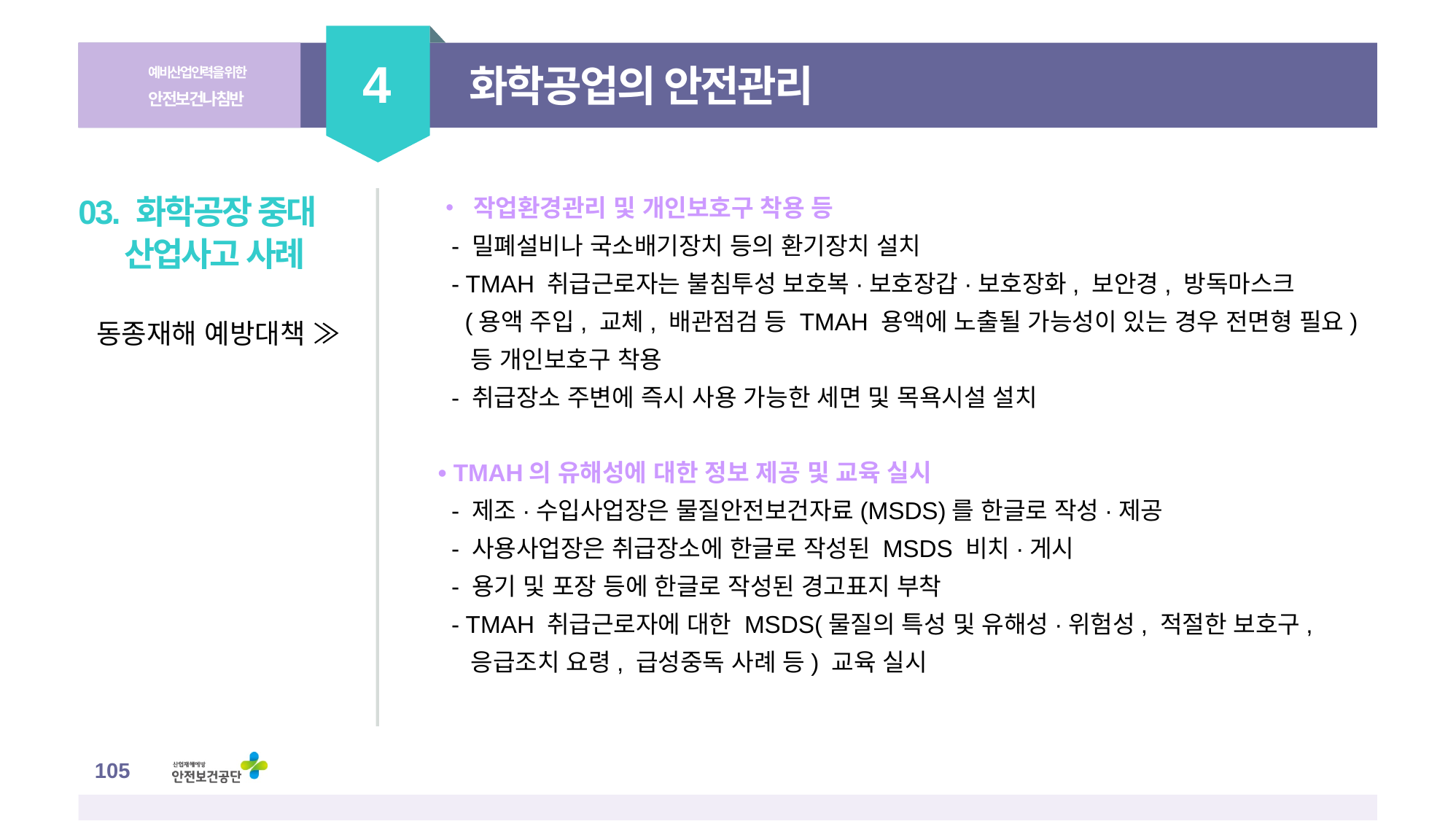

4
예비산업인력을 위한
안전보건나침반
화학공업의 안전관리
• 작업환경관리 및 개인보호구 착용 등
  - 밀폐설비나 국소배기장치 등의 환기장치 설치
  - TMAH 취급근로자는 불침투성 보호복·보호장갑·보호장화, 보안경, 방독마스크
    (용액 주입, 교체, 배관점검 등 TMAH 용액에 노출될 가능성이 있는 경우 전면형 필요)
    등 개인보호구 착용
  - 취급장소 주변에 즉시 사용 가능한 세면 및 목욕시설 설치

• TMAH의 유해성에 대한 정보 제공 및 교육 실시
  - 제조·수입사업장은 물질안전보건자료(MSDS)를 한글로 작성·제공
  - 사용사업장은 취급장소에 한글로 작성된 MSDS 비치·게시
  - 용기 및 포장 등에 한글로 작성된 경고표지 부착
  - TMAH 취급근로자에 대한 MSDS(물질의 특성 및 유해성·위험성, 적절한 보호구,
    응급조치 요령, 급성중독 사례 등) 교육 실시
03. 화학공장 중대 산업사고 사례
동종재해 예방대책 ≫